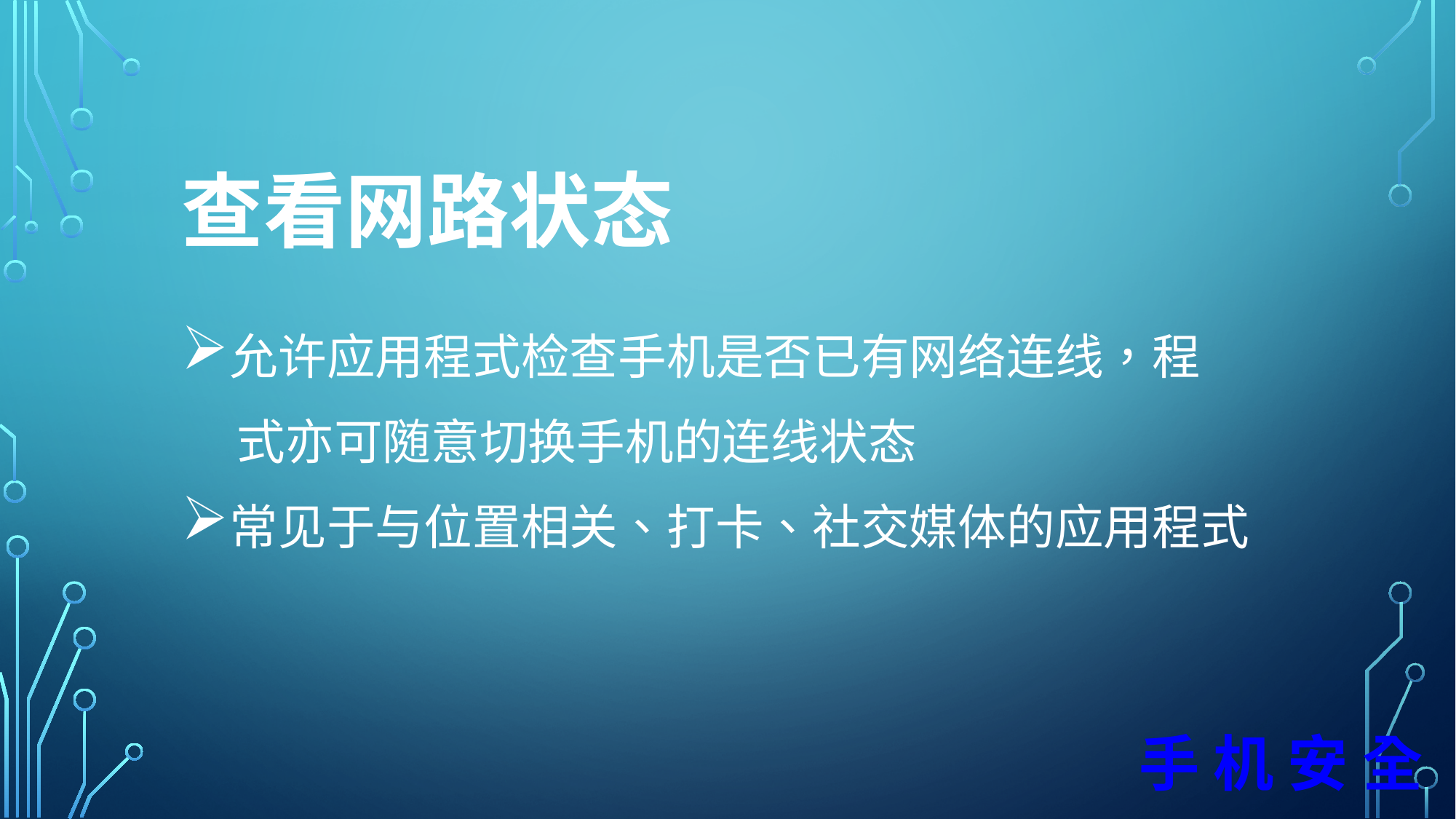

查看网路状态
允许应用程式检查手机是否已有网络连线，程
    式亦可随意切换手机的连线状态
常见于与位置相关、打卡、社交媒体的应用程式
手 机 安 全